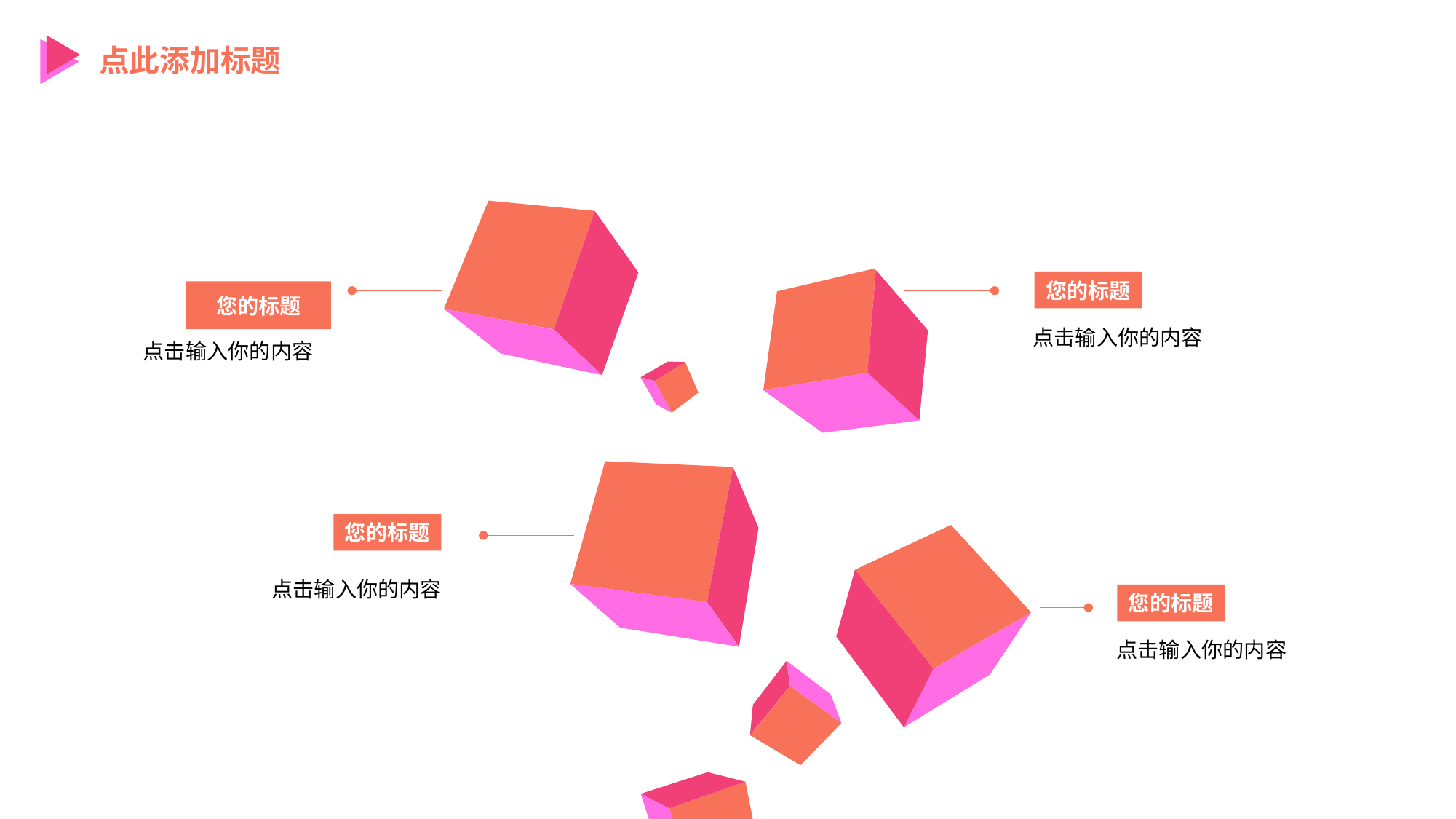

点此添加标题

您的标题

您的标题

点击输入你的内容
点击输入你的内容

您的标题

点击输入你的内容
您的标题

点击输入你的内容